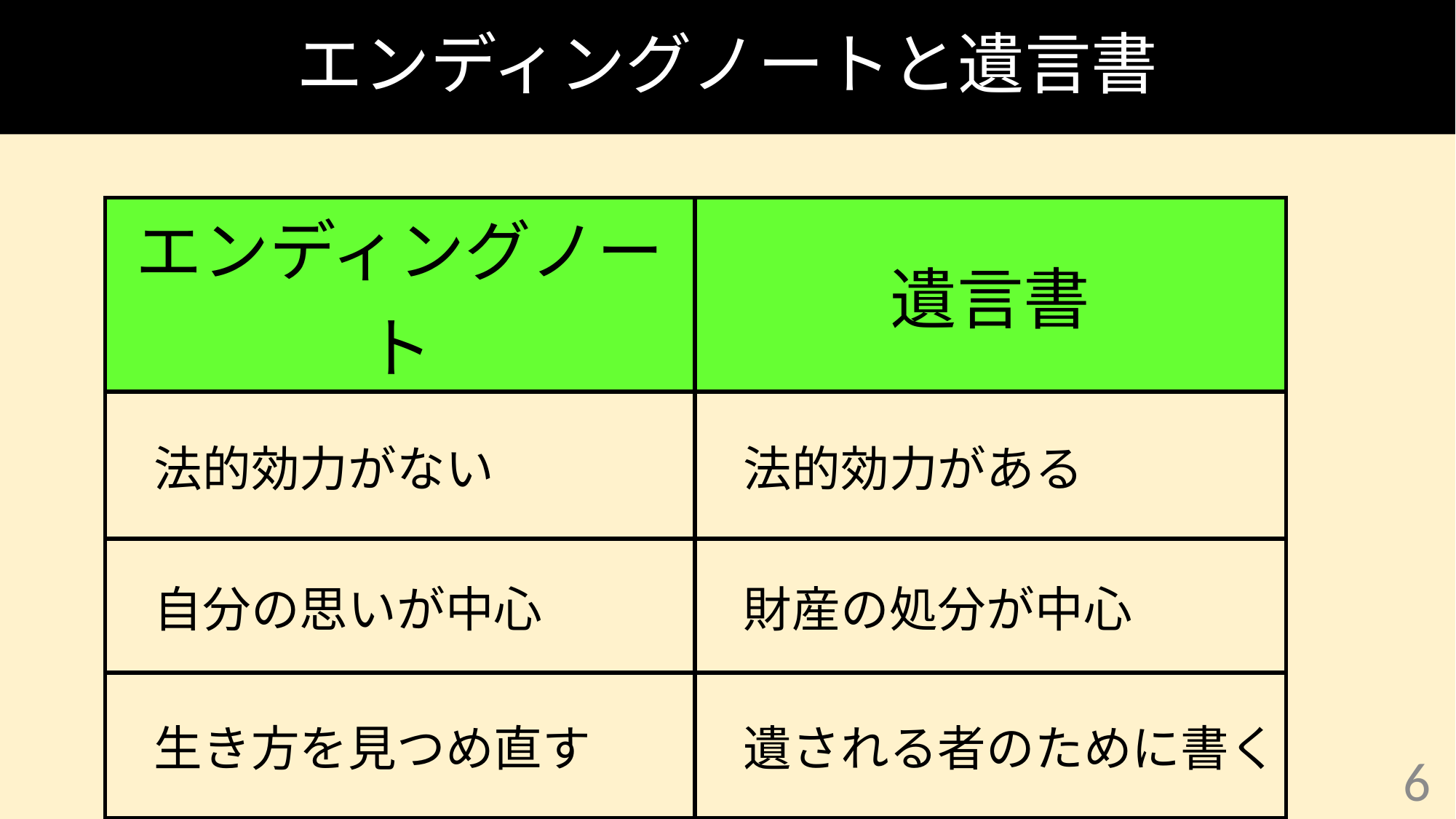

# エンディングノートと遺言書
| エンディングノート | 遺言書 |
| --- | --- |
| 法的効力がない | 法的効力がある |
| 自分の思いが中心 | 財産の処分が中心 |
| 生き方を見つめ直す | 遺される者のために書く |
6